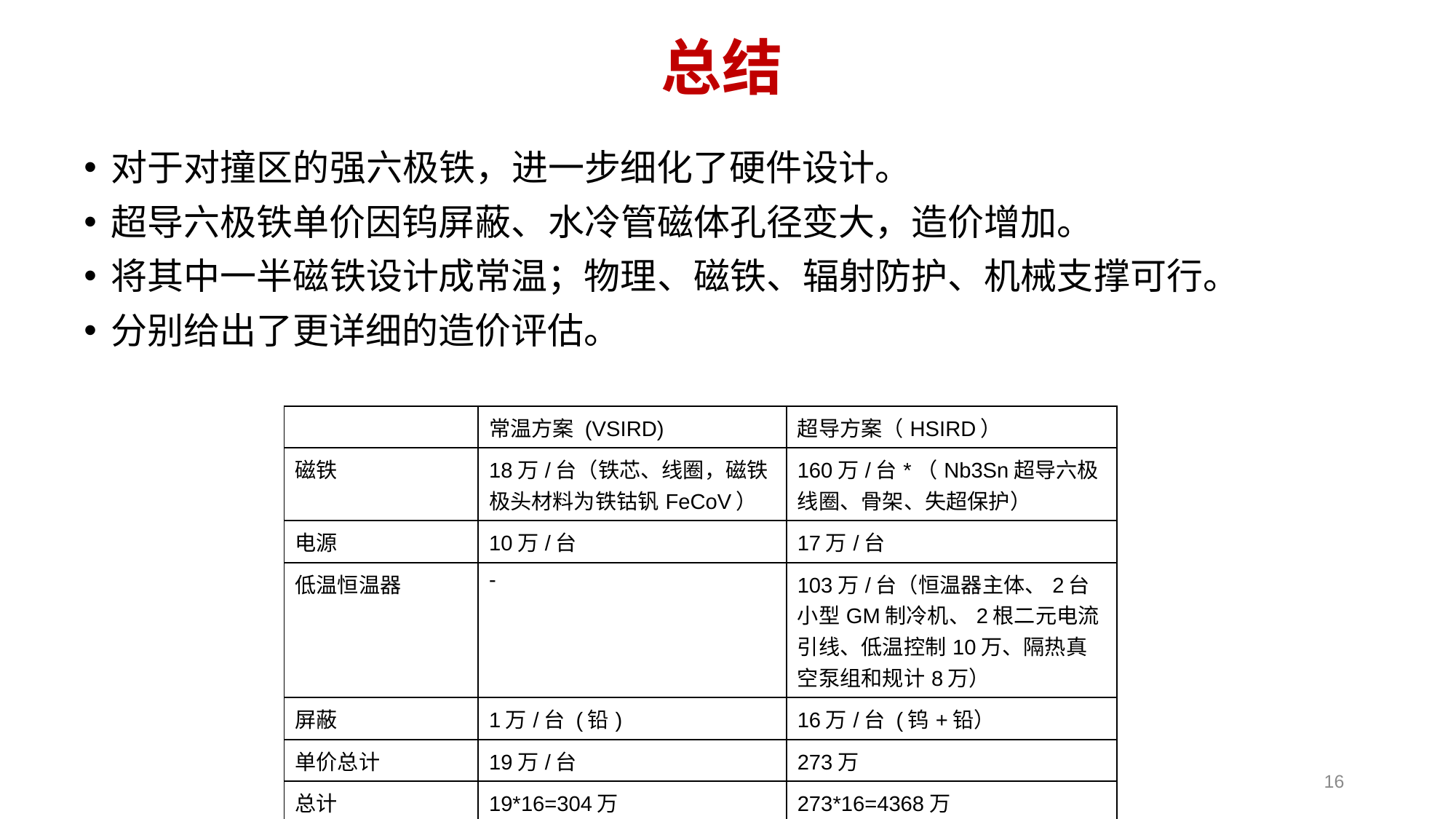

# 总结
对于对撞区的强六极铁，进一步细化了硬件设计。
超导六极铁单价因钨屏蔽、水冷管磁体孔径变大，造价增加。
将其中一半磁铁设计成常温；物理、磁铁、辐射防护、机械支撑可行。
分别给出了更详细的造价评估。
|  | 常温方案 (VSIRD) | 超导方案（HSIRD） |
| --- | --- | --- |
| 磁铁 | 18万/台（铁芯、线圈，磁铁极头材料为铁钴钒FeCoV） | 160万/台\*（Nb3Sn超导六极线圈、骨架、失超保护） |
| 电源 | 10万/台 | 17万/台 |
| 低温恒温器 | - | 103万/台（恒温器主体、2台小型GM制冷机、2根二元电流引线、低温控制10万、隔热真空泵组和规计8万） |
| 屏蔽 | 1万/台 (铅) | 16万/台 (钨+铅） |
| 单价总计 | 19万/台 | 273万 |
| 总计 | 19\*16=304万 | 273\*16=4368万 |
16